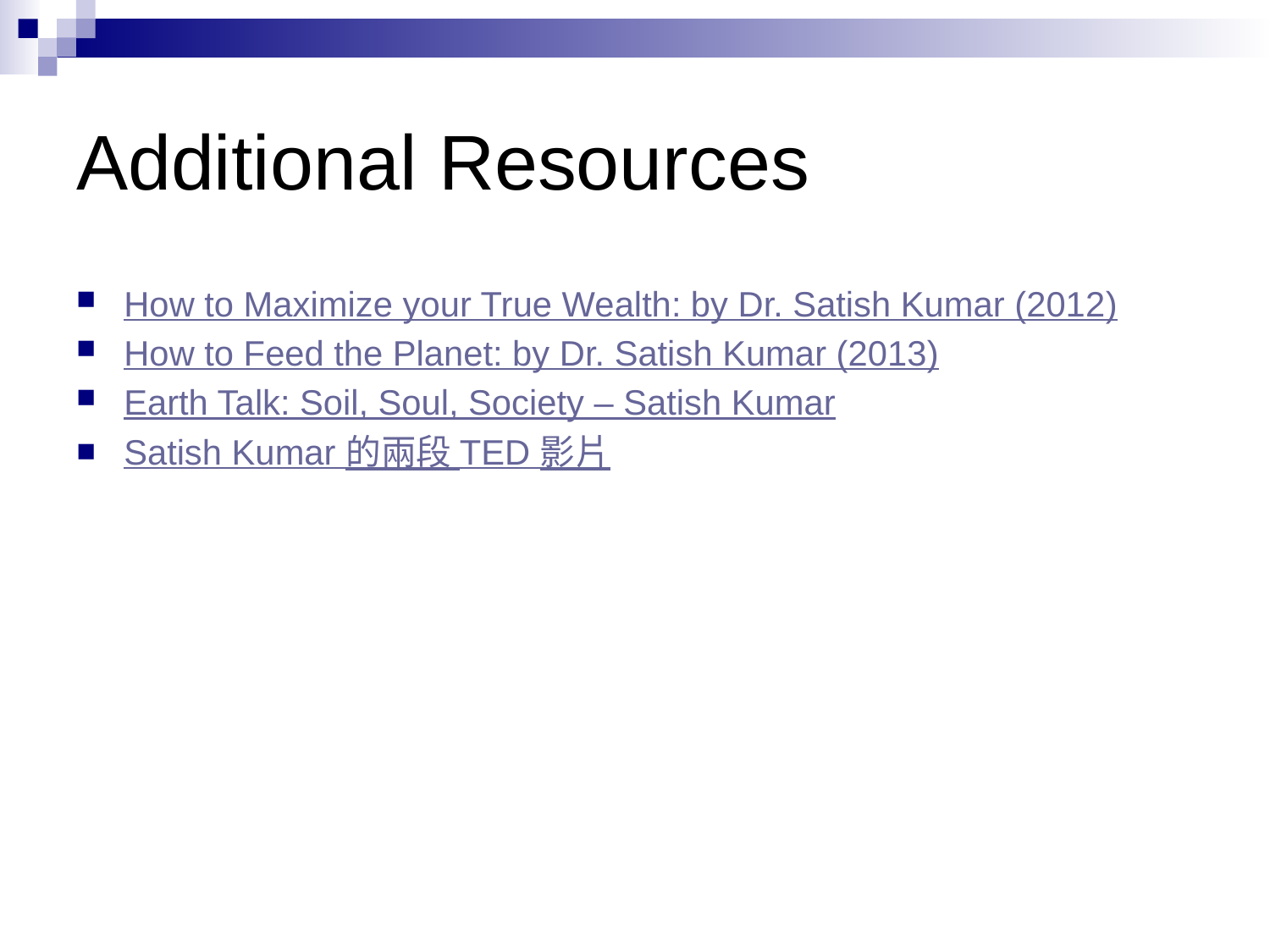

# Additional Resources
How to Maximize your True Wealth: by Dr. Satish Kumar (2012)
How to Feed the Planet: by Dr. Satish Kumar (2013)
Earth Talk: Soil, Soul, Society – Satish Kumar
Satish Kumar 的兩段 TED 影片